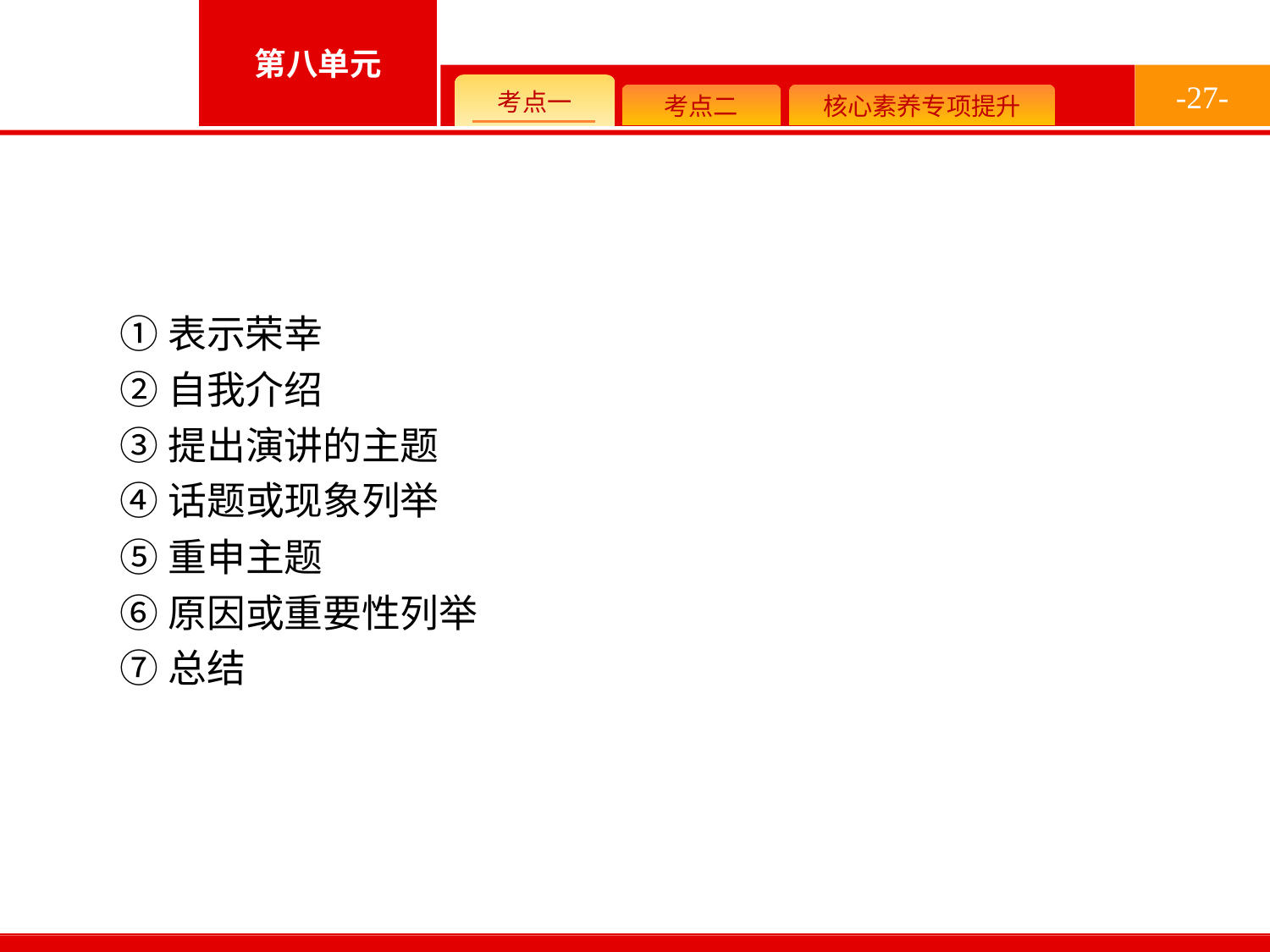

-27-
①表示荣幸
②自我介绍
③提出演讲的主题
④话题或现象列举
⑤重申主题
⑥原因或重要性列举
⑦总结